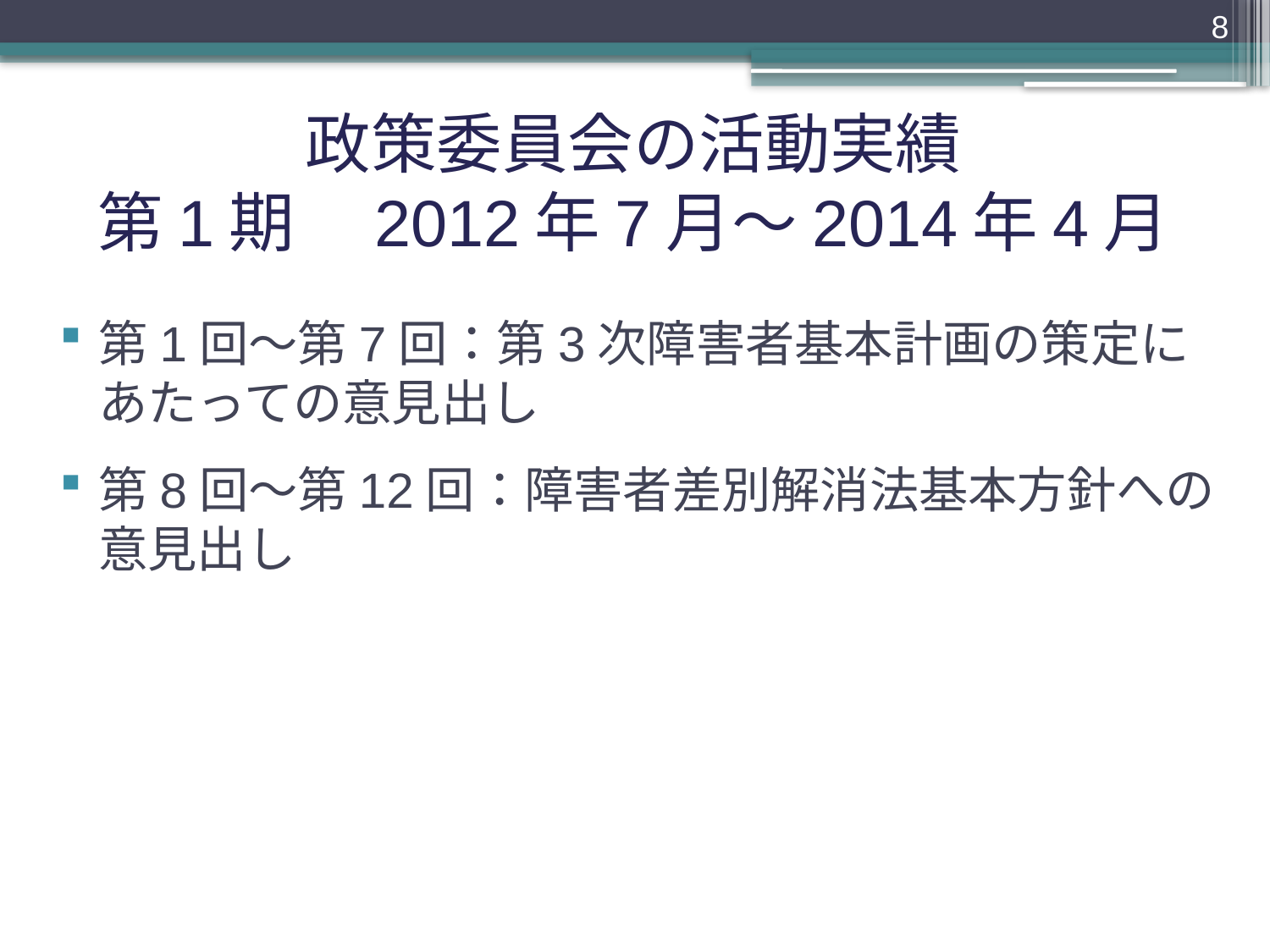

8
# 政策委員会の活動実績 第1期　2012年7月～2014年4月
第1回～第7回：第3次障害者基本計画の策定にあたっての意見出し
第8回～第12回：障害者差別解消法基本方針への意見出し